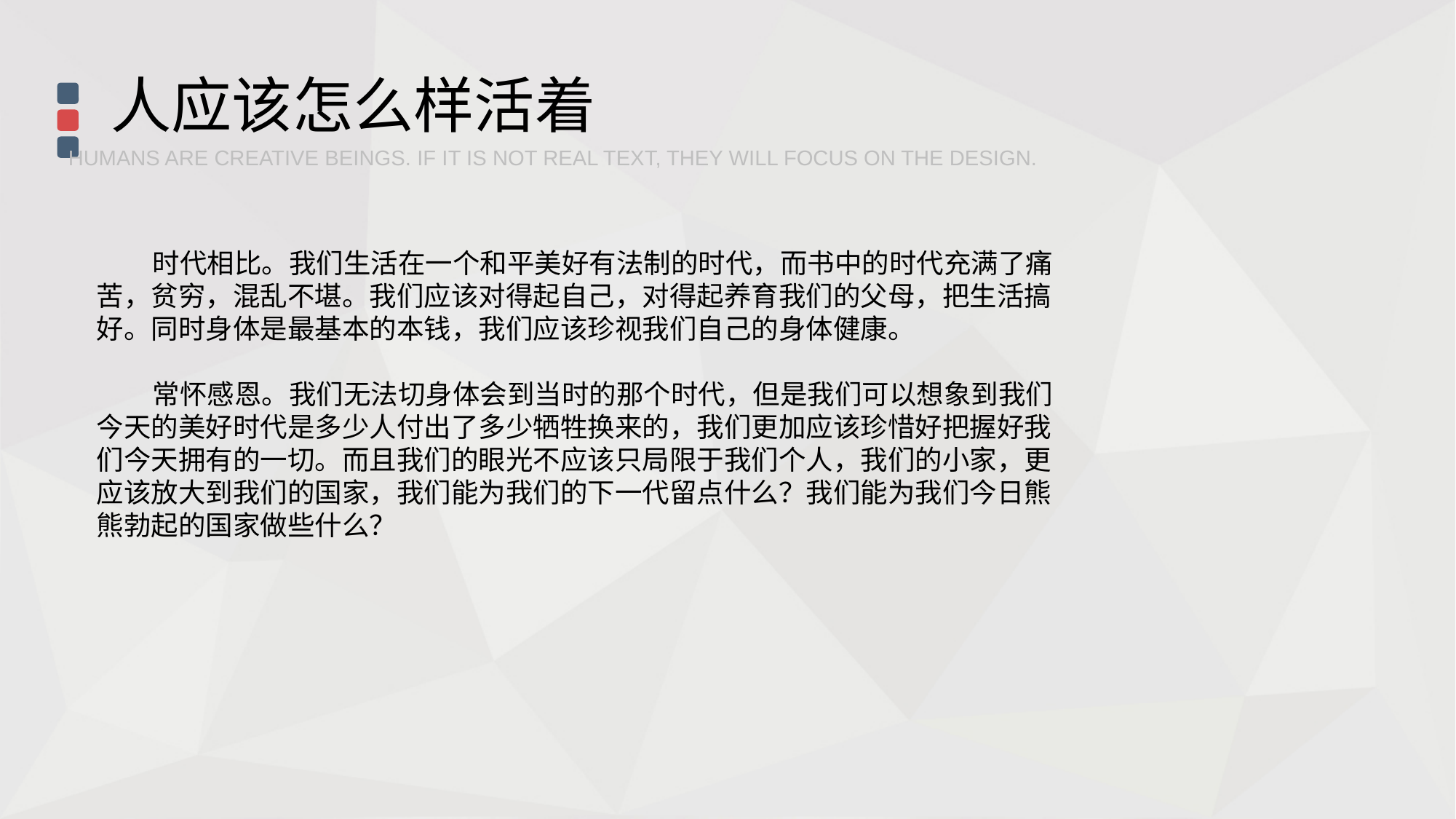

人应该怎么样活着
HUMANS ARE CREATIVE BEINGS. IF IT IS NOT REAL TEXT, THEY WILL FOCUS ON THE DESIGN.
        时代相比。我们生活在一个和平美好有法制的时代，而书中的时代充满了痛苦，贫穷，混乱不堪。我们应该对得起自己，对得起养育我们的父母，把生活搞好。同时身体是最基本的本钱，我们应该珍视我们自己的身体健康。

        常怀感恩。我们无法切身体会到当时的那个时代，但是我们可以想象到我们今天的美好时代是多少人付出了多少牺牲换来的，我们更加应该珍惜好把握好我们今天拥有的一切。而且我们的眼光不应该只局限于我们个人，我们的小家，更应该放大到我们的国家，我们能为我们的下一代留点什么？我们能为我们今日熊熊勃起的国家做些什么？